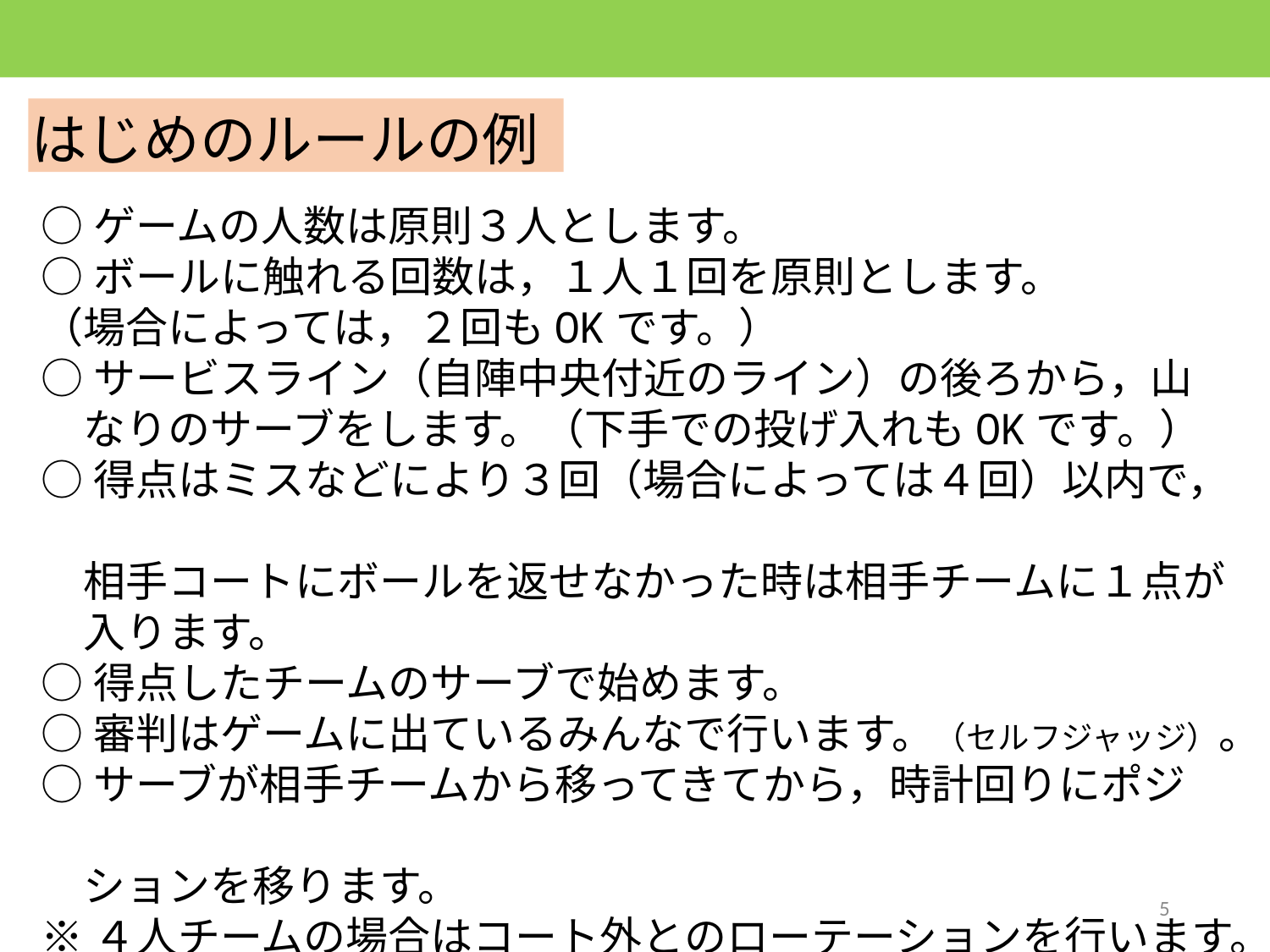

はじめのルールの例
○ゲームの人数は原則３人とします。
○ボールに触れる回数は，１人１回を原則とします。
（場合によっては，２回もOKです。）
○サービスライン（自陣中央付近のライン）の後ろから，山
　なりのサーブをします。（下手での投げ入れもOKです。）
○得点はミスなどにより３回（場合によっては４回）以内で，
　相手コートにボールを返せなかった時は相手チームに１点が
　入ります。
○得点したチームのサーブで始めます。
○審判はゲームに出ているみんなで行います。（セルフジャッジ）。
○サーブが相手チームから移ってきてから，時計回りにポジ
　ションを移ります。
※４人チームの場合はコート外とのローテーションを行います。
　 ゼッケン番号の順にサーブを行うとわかりやすいです。
5